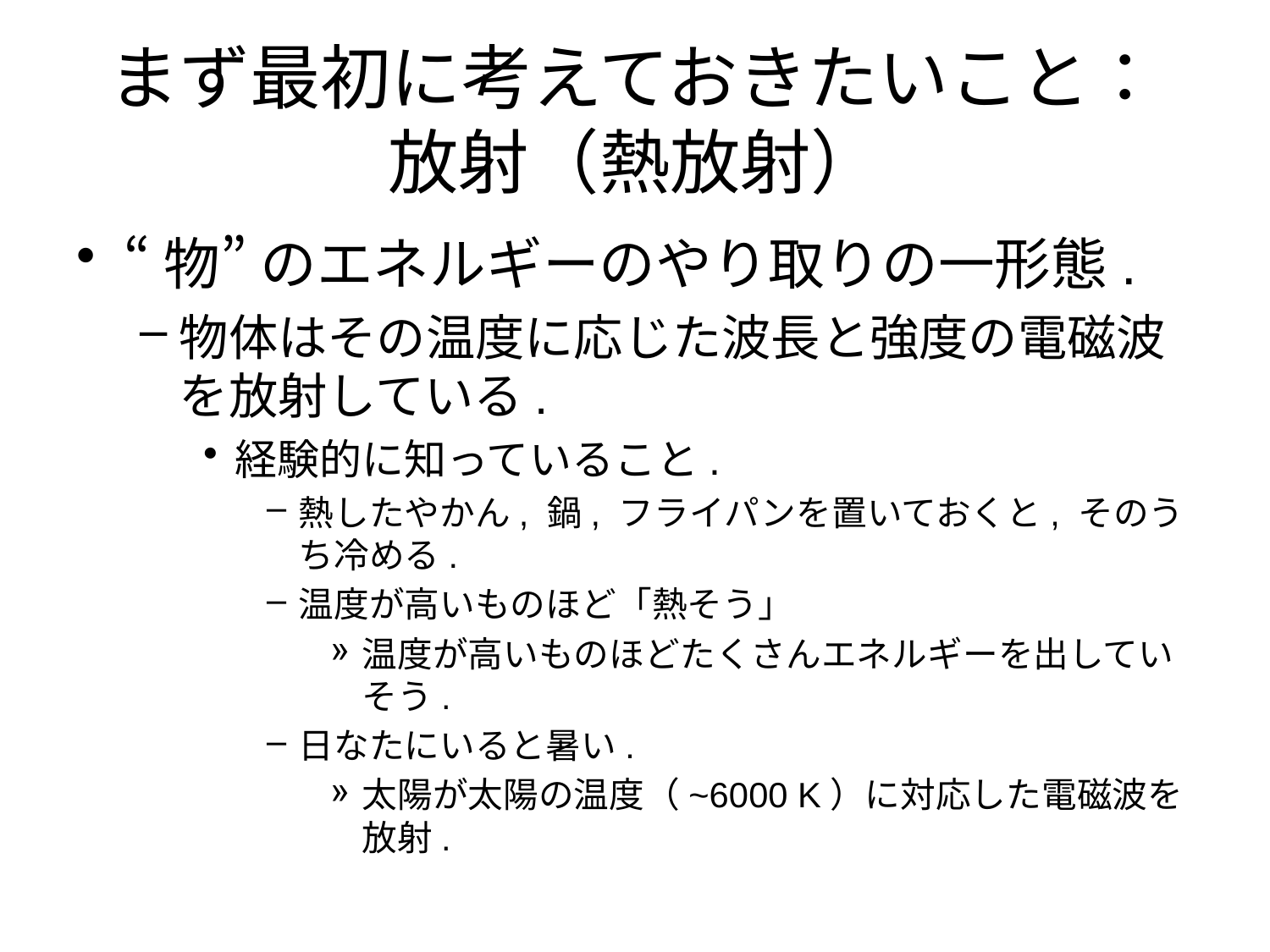

# まず最初に考えておきたいこと： 放射（熱放射）
“物” のエネルギーのやり取りの一形態.
物体はその温度に応じた波長と強度の電磁波を放射している.
経験的に知っていること.
熱したやかん, 鍋, フライパンを置いておくと, そのうち冷める.
温度が高いものほど「熱そう」
温度が高いものほどたくさんエネルギーを出していそう.
日なたにいると暑い.
太陽が太陽の温度（~6000 K）に対応した電磁波を放射.